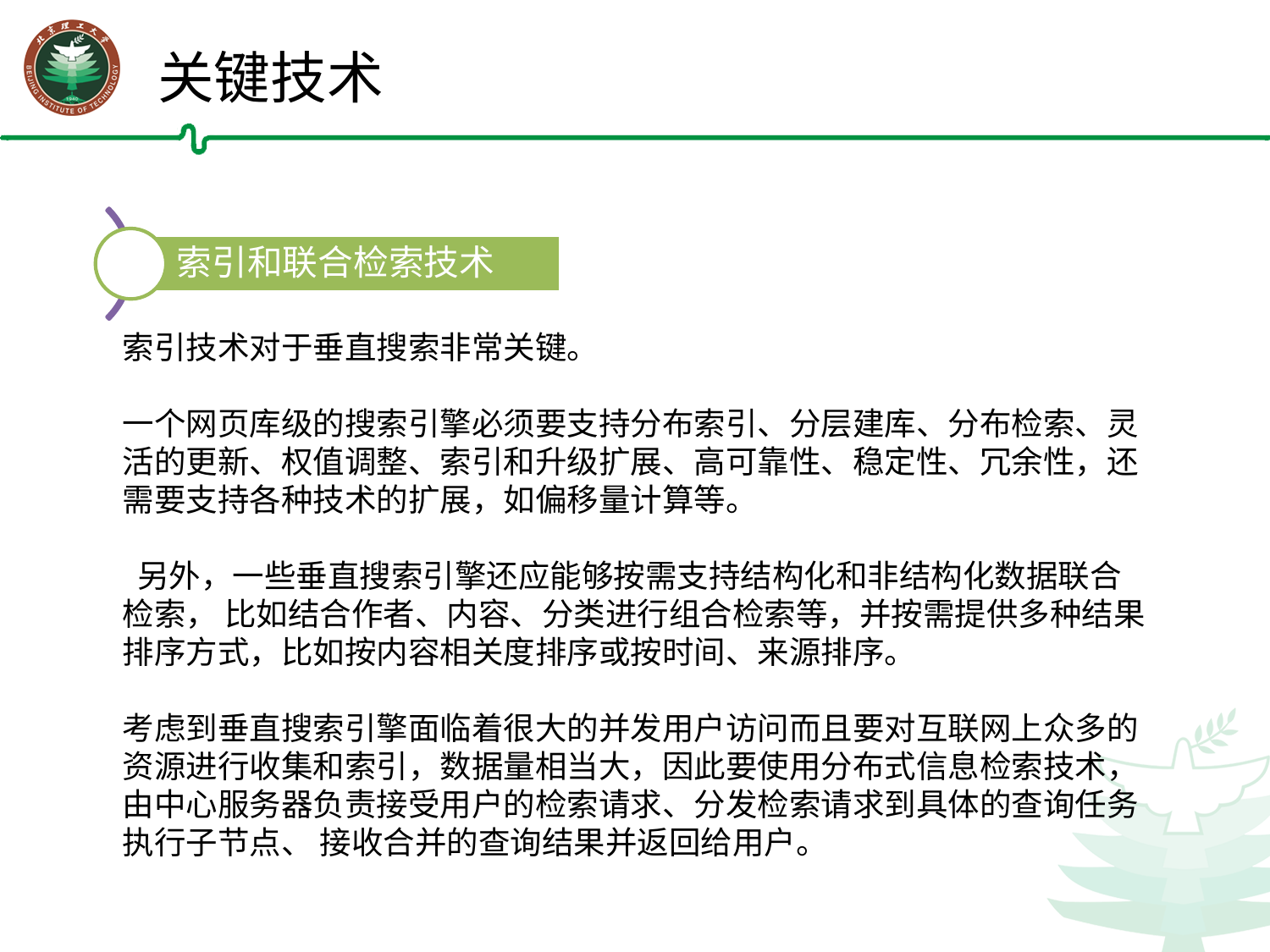

关键技术
索引和联合检索技术
索引技术对于垂直搜索非常关键。

一个网页库级的搜索引擎必须要支持分布索引、分层建库、分布检索、灵活的更新、权值调整、索引和升级扩展、高可靠性、稳定性、冗余性，还需要支持各种技术的扩展，如偏移量计算等。

 另外，一些垂直搜索引擎还应能够按需支持结构化和非结构化数据联合检索， 比如结合作者、内容、分类进行组合检索等，并按需提供多种结果排序方式，比如按内容相关度排序或按时间、来源排序。

考虑到垂直搜索引擎面临着很大的并发用户访问而且要对互联网上众多的资源进行收集和索引，数据量相当大，因此要使用分布式信息检索技术，由中心服务器负责接受用户的检索请求、分发检索请求到具体的查询任务执行子节点、 接收合并的查询结果并返回给用户。